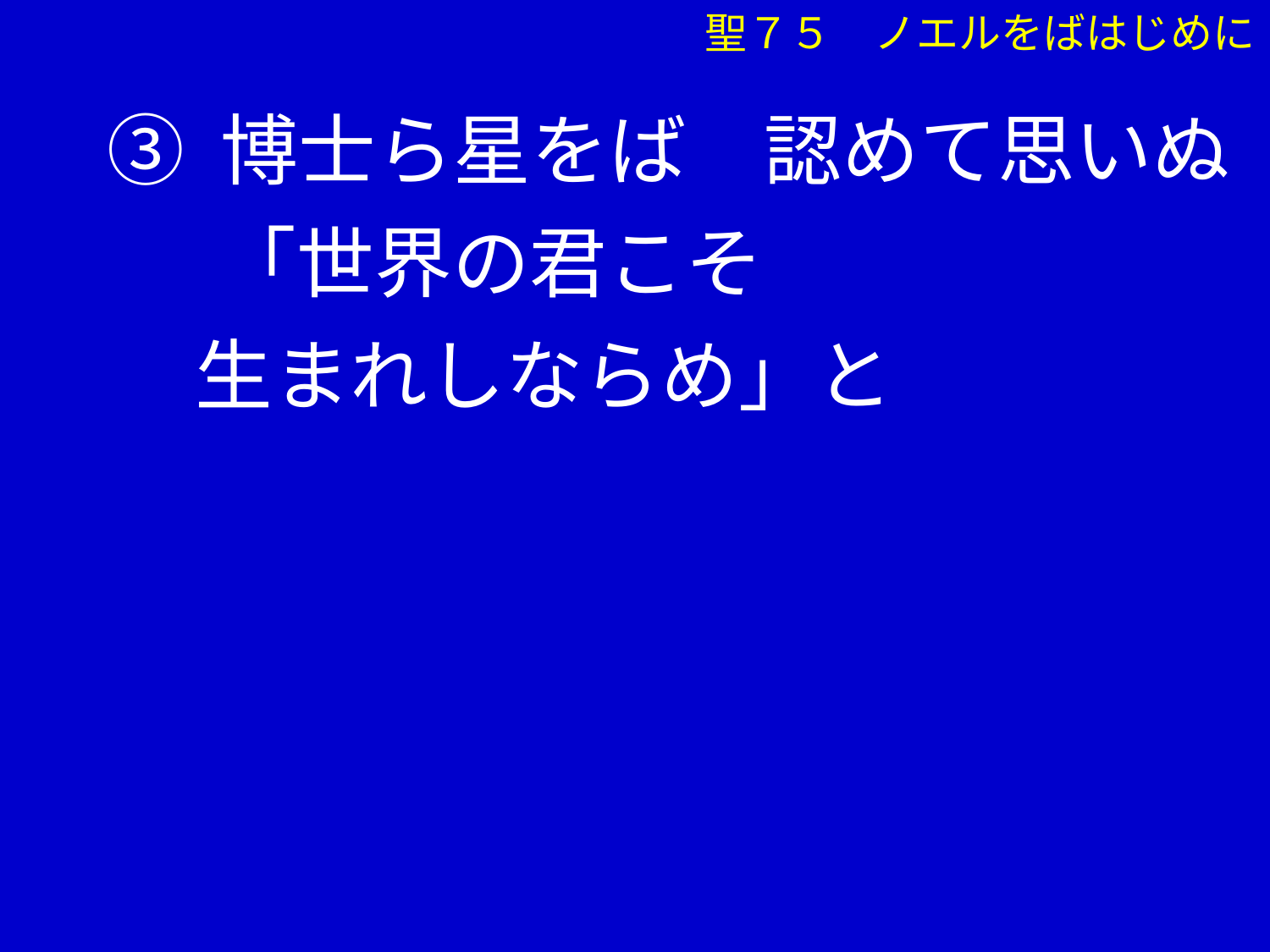

③ 博士ら星をば　認めて思いぬ
　  「世界の君こそ
    生まれしならめ」と
聖７５　ノエルをばはじめに